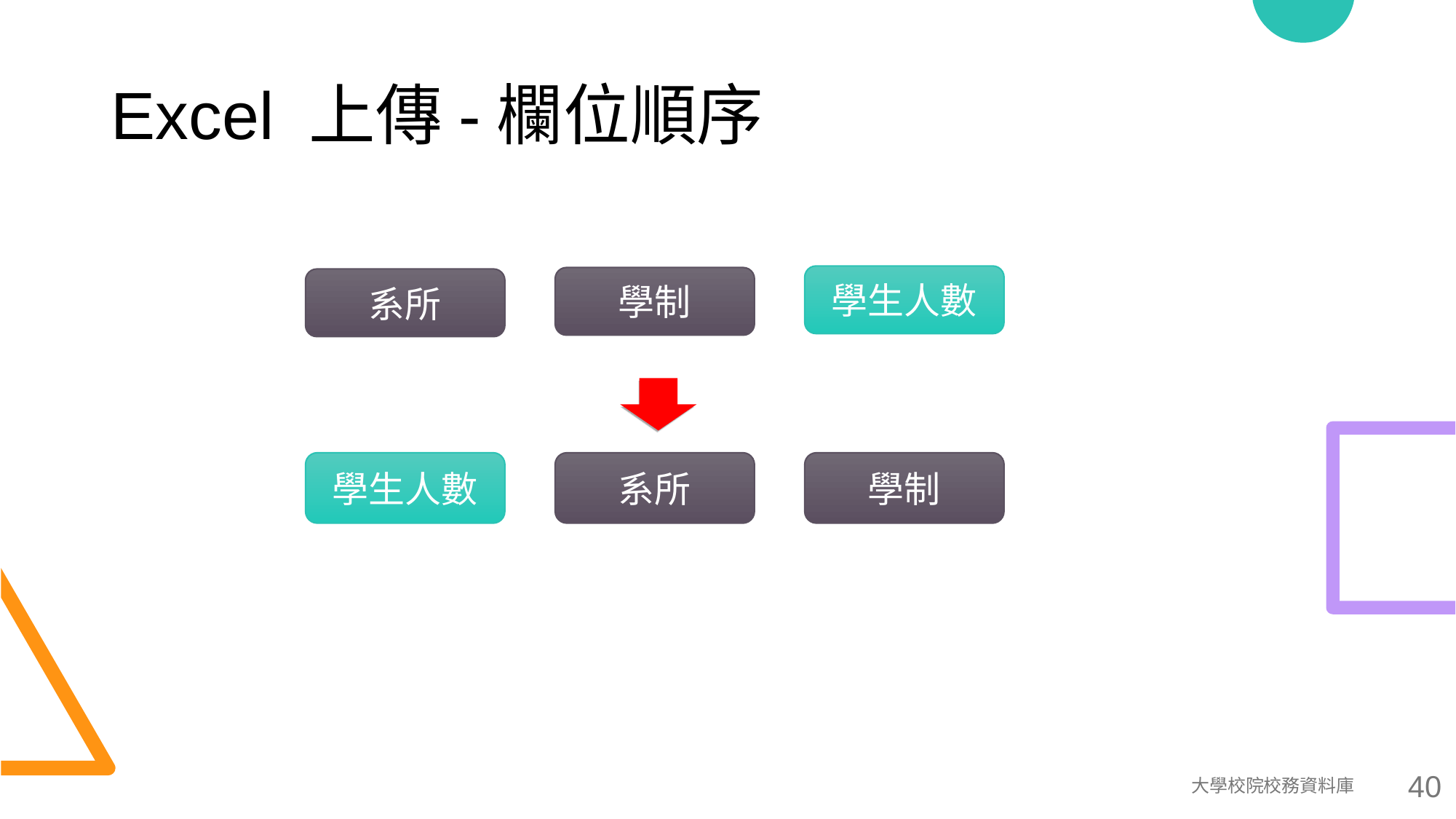

# Excel 上傳-欄位順序
學生人數
學制
系所

學生人數
系所
學制
大學校院校務資料庫
40